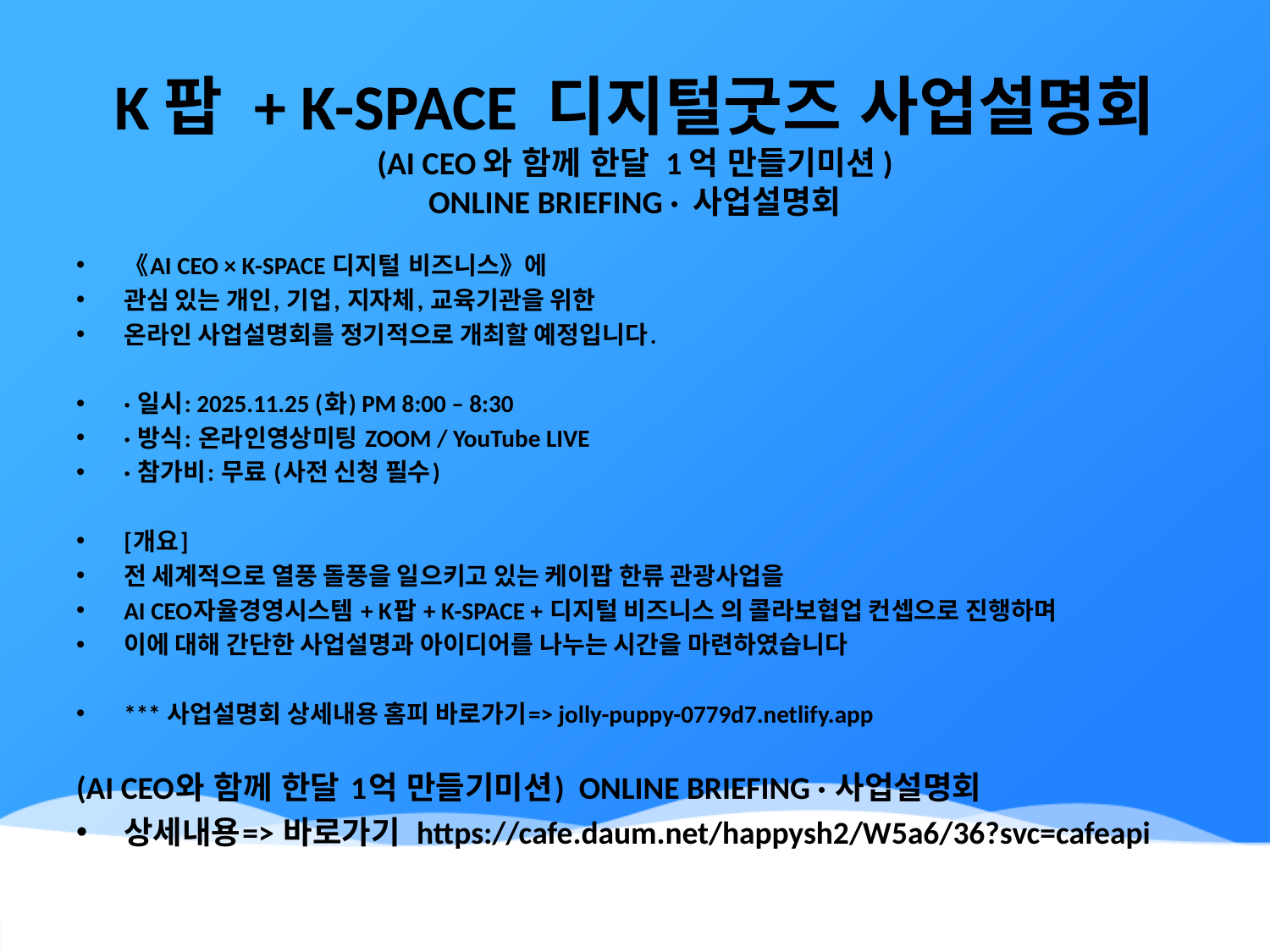

# K팝 + K-SPACE 디지털굿즈 사업설명회
(AI CEO와 함께 한달 1억 만들기미션)
ONLINE BRIEFING · 사업설명회

《AI CEO × K-SPACE 디지털 비즈니스》에
관심 있는 개인, 기업, 지자체, 교육기관을 위한
온라인 사업설명회를 정기적으로 개최할 예정입니다.

· 일시: 2025.11.25 (화) PM 8:00 – 8:30
· 방식: 온라인영상미팅 ZOOM / YouTube LIVE
· 참가비: 무료 (사전 신청 필수)

[개요]
전 세계적으로 열풍 돌풍을 일으키고 있는 케이팝 한류 관광사업을
AI CEO자율경영시스템 + K팝 + K-SPACE + 디지털 비즈니스 의 콜라보협업 컨셉으로 진행하며
이에 대해 간단한 사업설명과 아이디어를 나누는 시간을 마련하였습니다

*** 사업설명회 상세내용 홈피 바로가기=> jolly-puppy-0779d7.netlify.app

(AI CEO와 함께 한달 1억 만들기미션)  ONLINE BRIEFING · 사업설명회
상세내용=> 바로가기  https://cafe.daum.net/happysh2/W5a6/36?svc=cafeapi